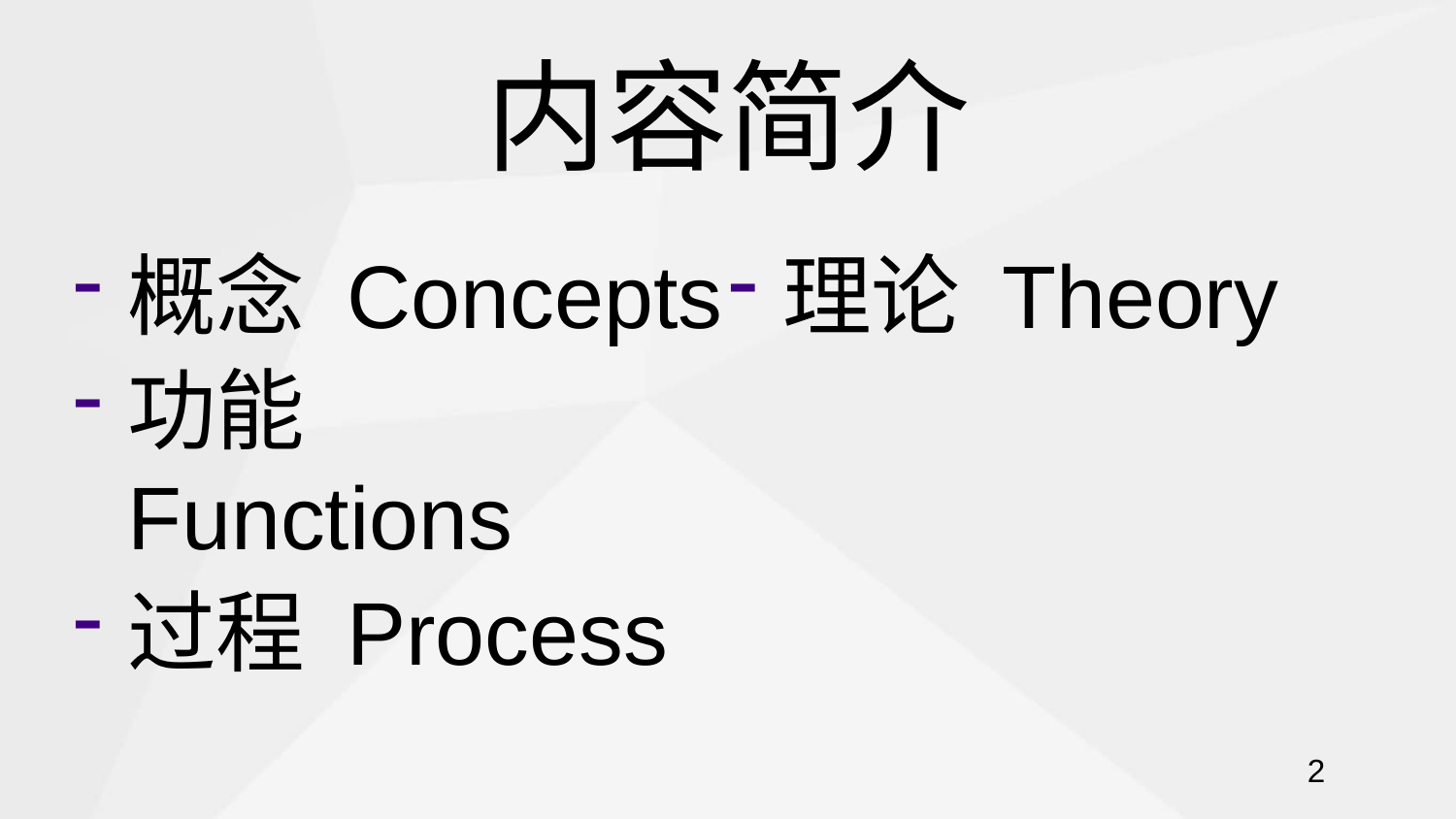

# 内容简介
概念 Concepts
功能 Functions
过程 Process
理论 Theory
2